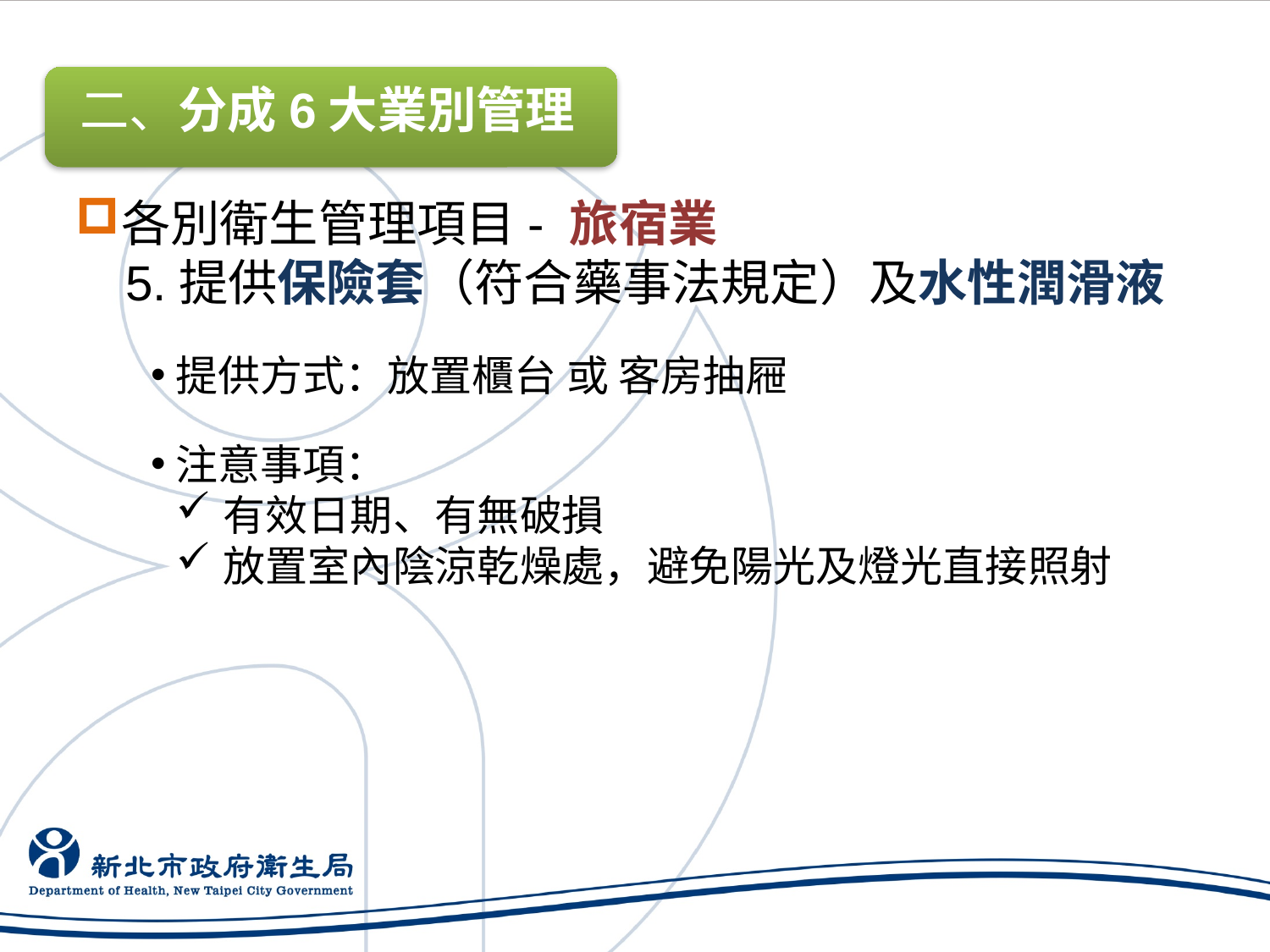

二、分成6大業別管理
各別衛生管理項目- 旅宿業
5.提供保險套（符合藥事法規定）及水性潤滑液

提供方式：放置櫃台 或 客房抽屜

注意事項：
有效日期、有無破損
放置室內陰涼乾燥處，避免陽光及燈光直接照射